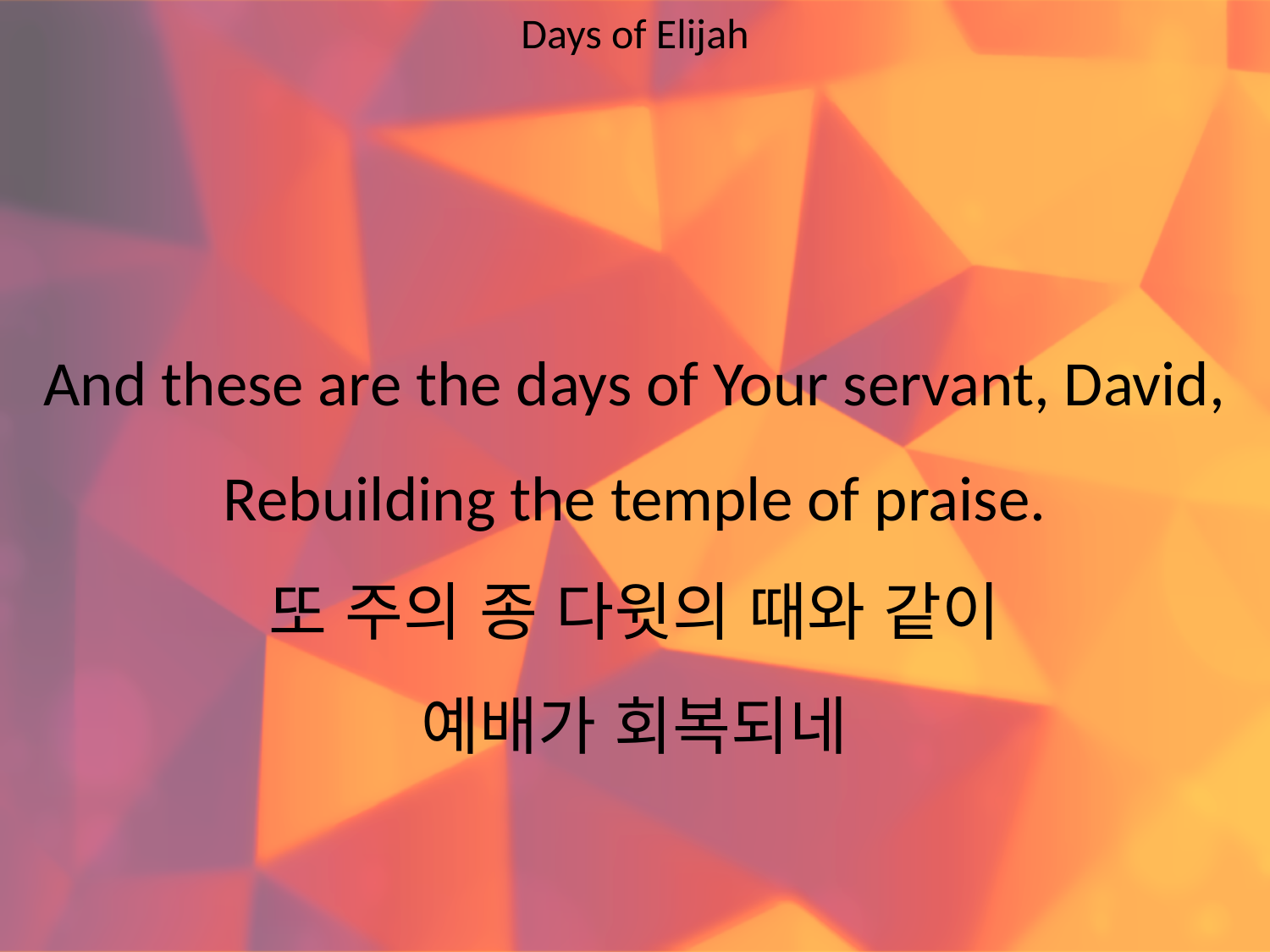

Days of Elijah
#
And these are the days of Your servant, David,
Rebuilding the temple of praise.
또 주의 종 다윗의 때와 같이
예배가 회복되네